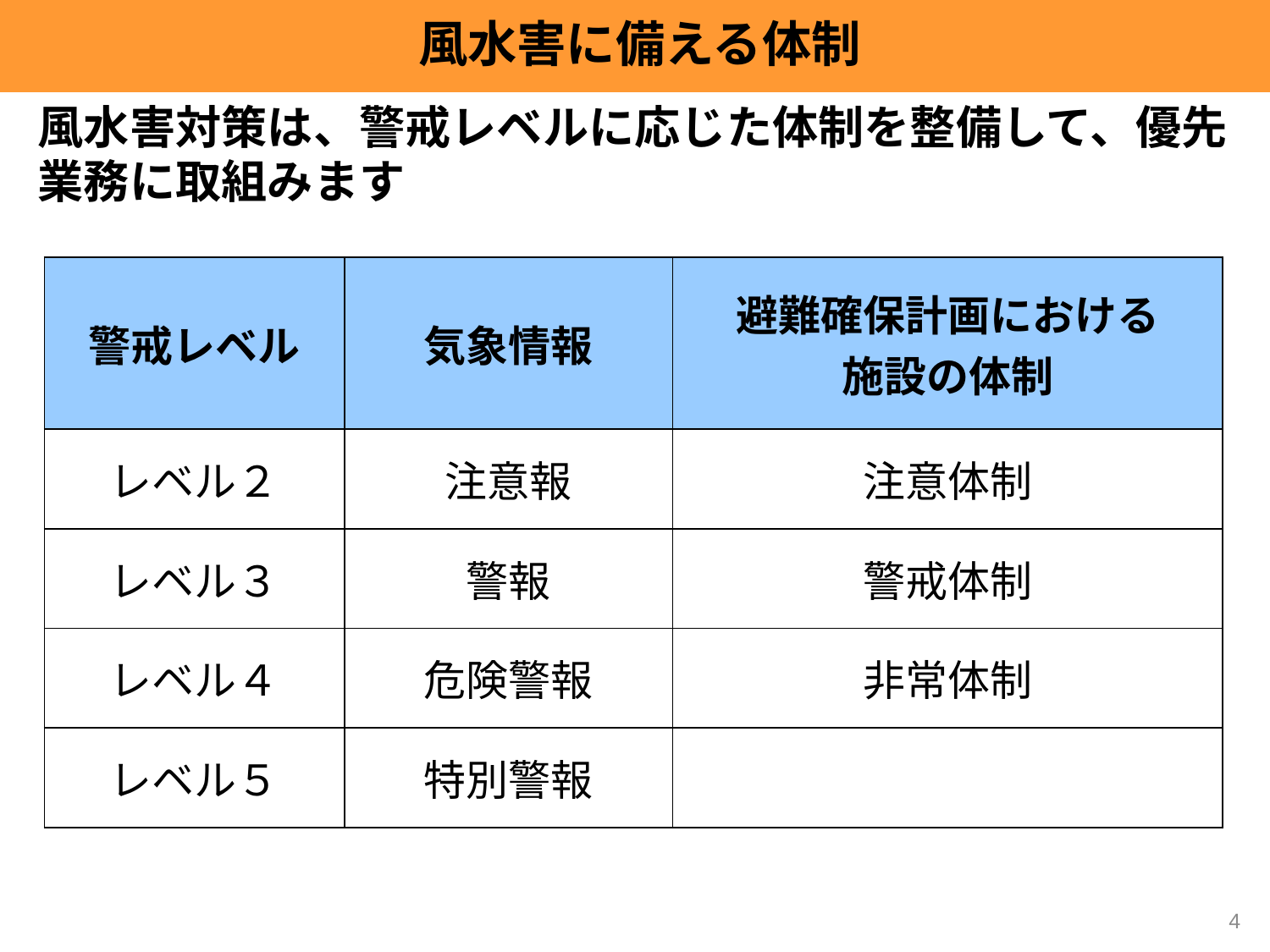

風水害に備える体制
風水害対策は、警戒レベルに応じた体制を整備して、優先業務に取組みます
| 警戒レベル | 気象情報 | 避難確保計画における 施設の体制 |
| --- | --- | --- |
| レベル２ | 注意報 | 注意体制 |
| レベル３ | 警報 | 警戒体制 |
| レベル４ | 危険警報 | 非常体制 |
| レベル５ | 特別警報 |  |
4